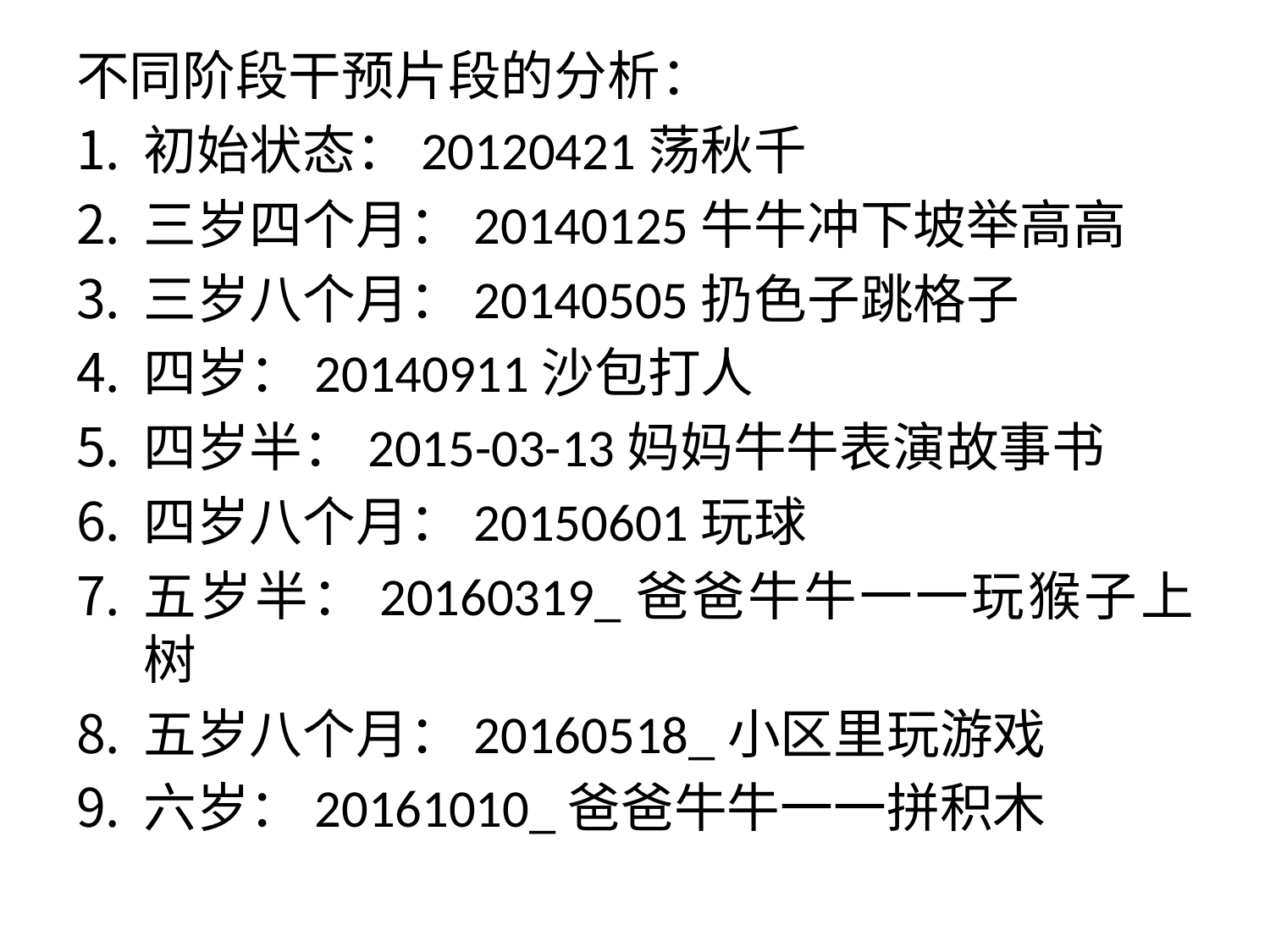

不同阶段干预片段的分析：
初始状态：20120421荡秋千
三岁四个月：20140125牛牛冲下坡举高高
三岁八个月：20140505扔色子跳格子
四岁：20140911沙包打人
四岁半：2015-03-13妈妈牛牛表演故事书
四岁八个月：20150601玩球
五岁半：20160319_爸爸牛牛一一玩猴子上树
五岁八个月：20160518_小区里玩游戏
六岁：20161010_爸爸牛牛一一拼积木